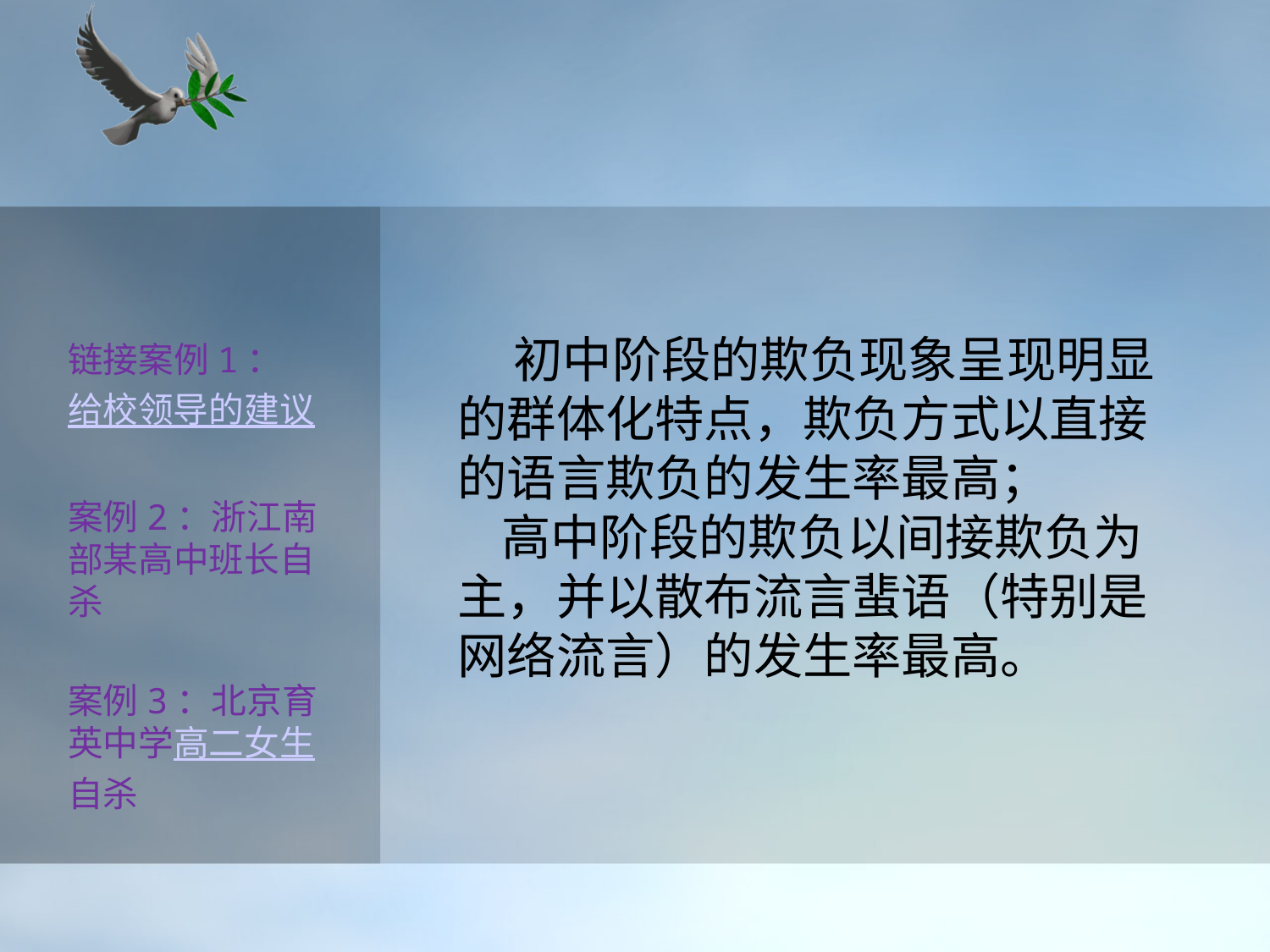

# 初中阶段的欺负现象呈现明显的群体化特点，欺负方式以直接的语言欺负的发生率最高； 高中阶段的欺负以间接欺负为主，并以散布流言蜚语（特别是网络流言）的发生率最高。

链接案例1：
给校领导的建议

案例2：浙江南部某高中班长自杀

案例3：北京育英中学高二女生自杀